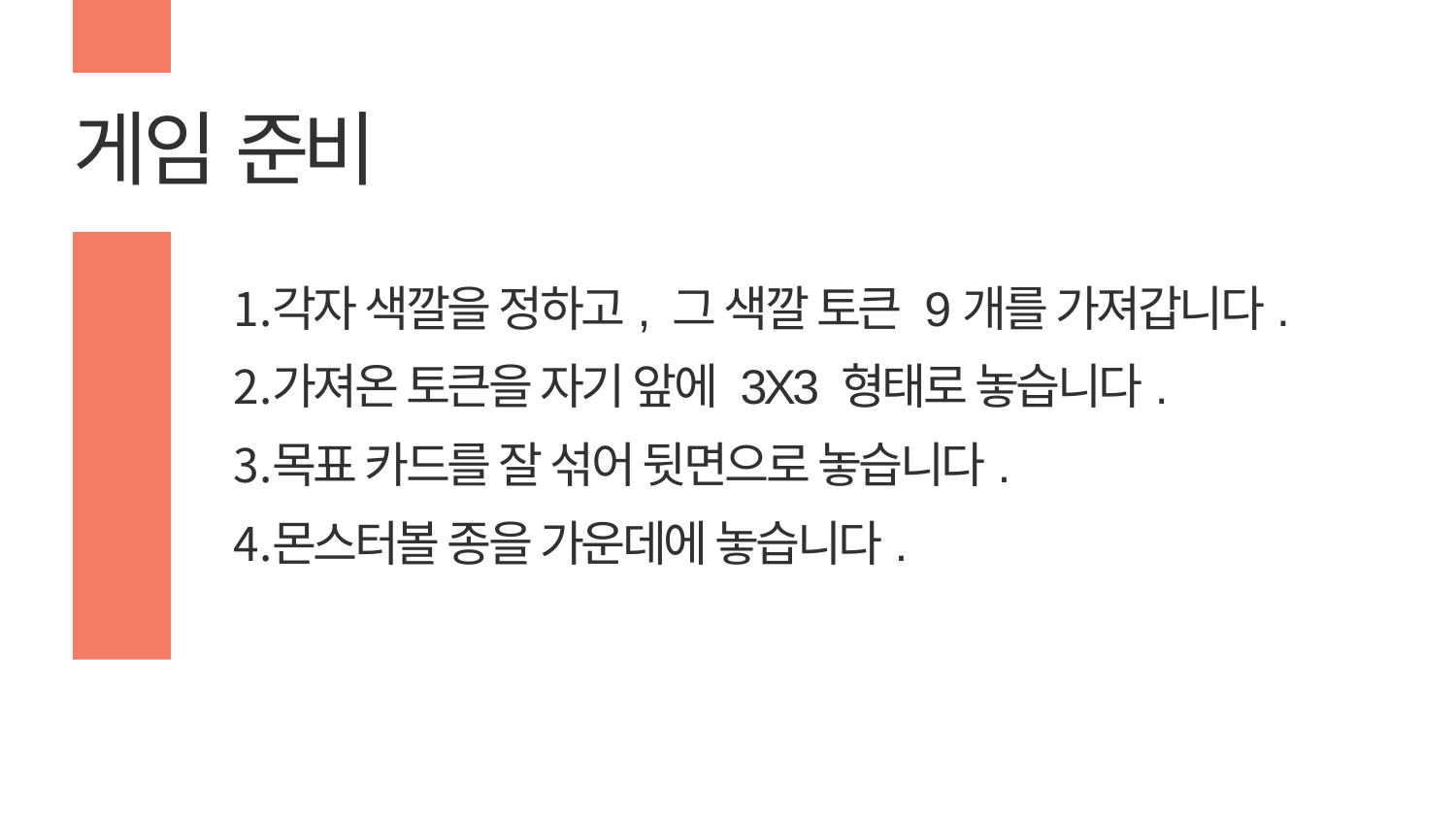

# 게임 준비

각자 색깔을 정하고, 그 색깔 토큰 9개를 가져갑니다.
가져온 토큰을 자기 앞에 3X3 형태로 놓습니다.
목표 카드를 잘 섞어 뒷면으로 놓습니다.
몬스터볼 종을 가운데에 놓습니다.